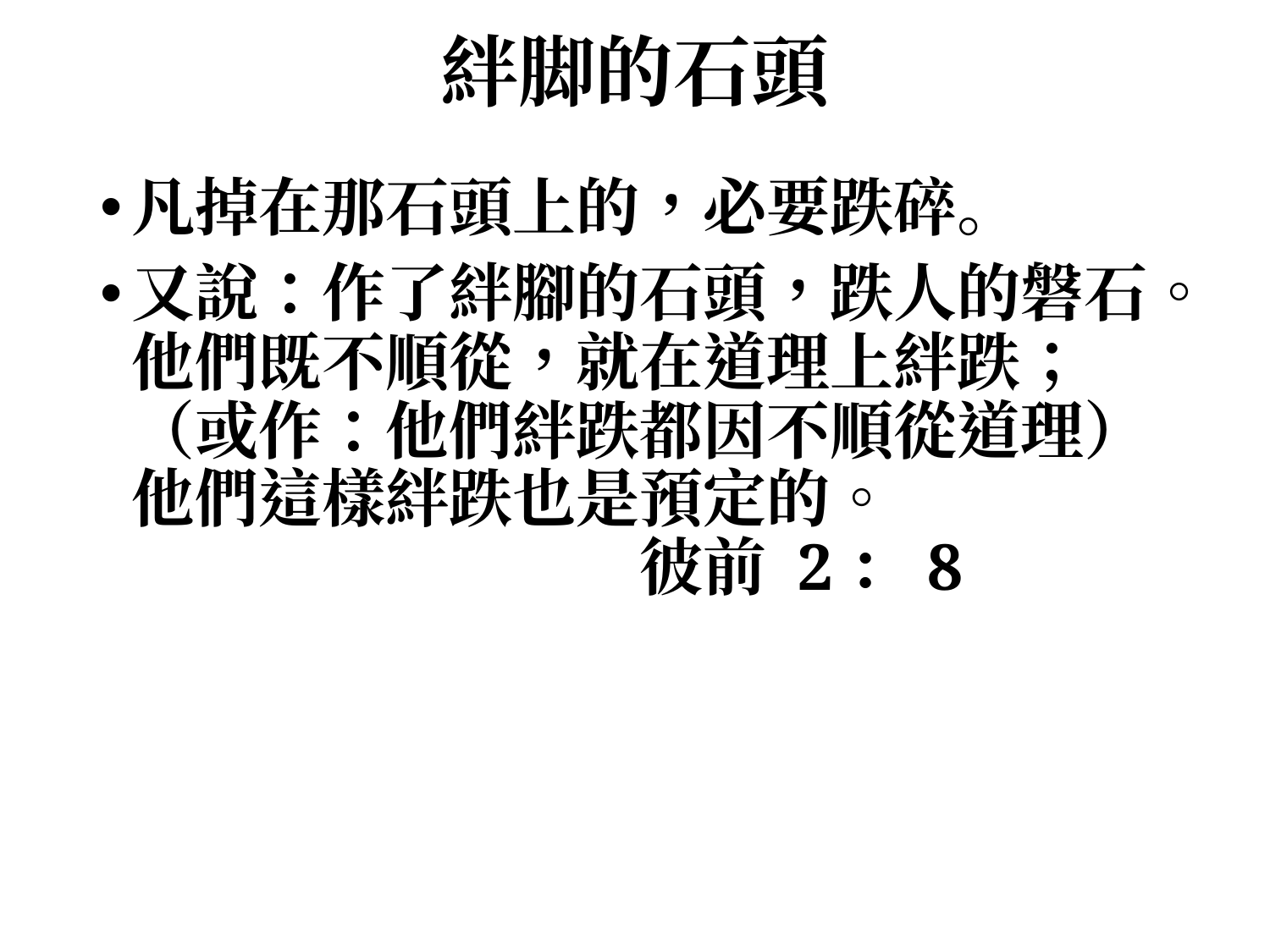

# 絆脚的石頭
凡掉在那石頭上的，必要跌碎。
又說：作了絆腳的石頭，跌人的磐石。他們既不順從，就在道理上絆跌；（或作：他們絆跌都因不順從道理）他們這樣絆跌也是預定的。						彼前 2：8